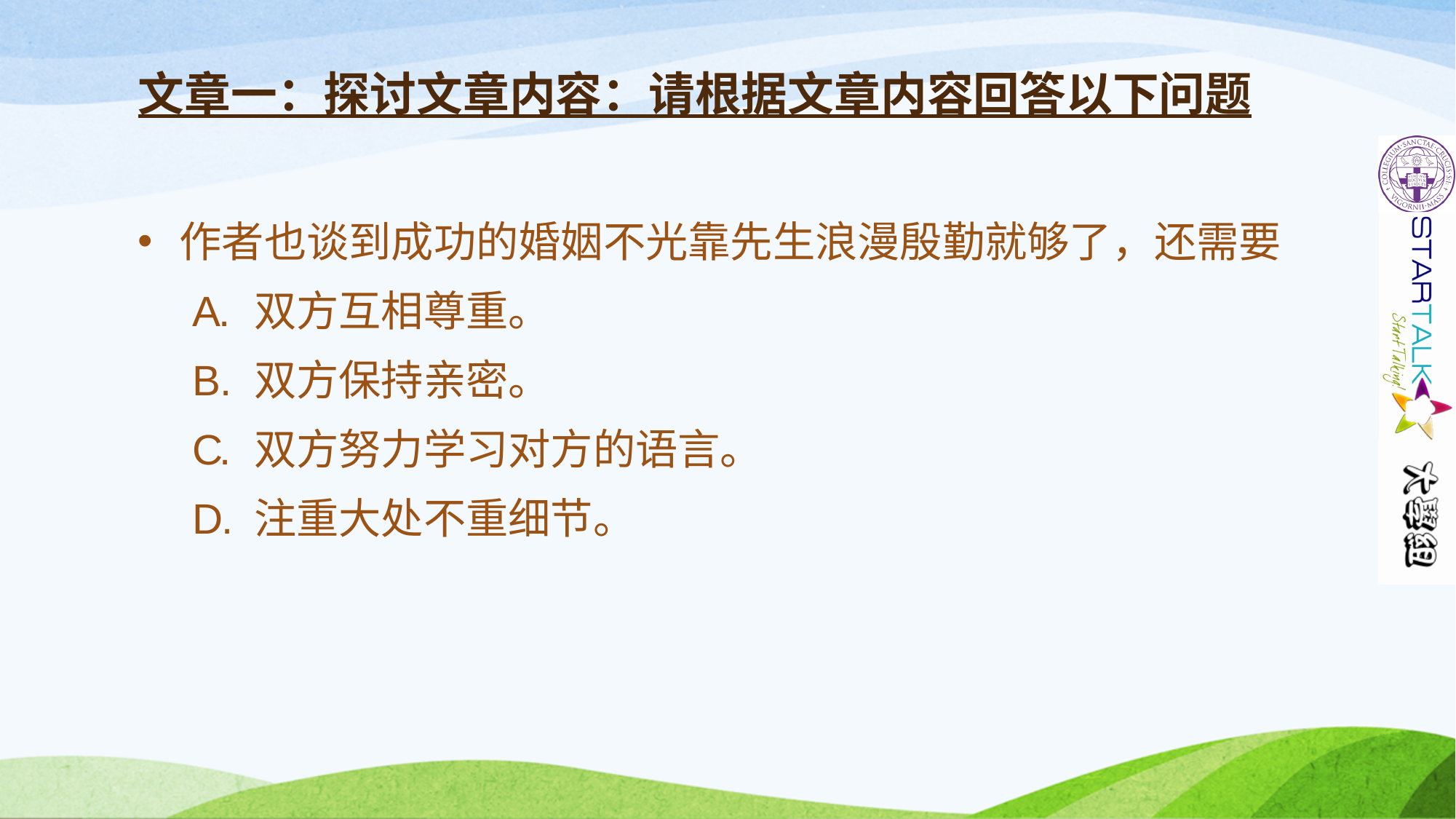

# 文章一：探讨文章内容：请根据文章内容回答以下问题
作者也谈到成功的婚姻不光靠先生浪漫殷勤就够了，还需要
双方互相尊重。
双方保持亲密。
双方努力学习对方的语言。
注重大处不重细节。